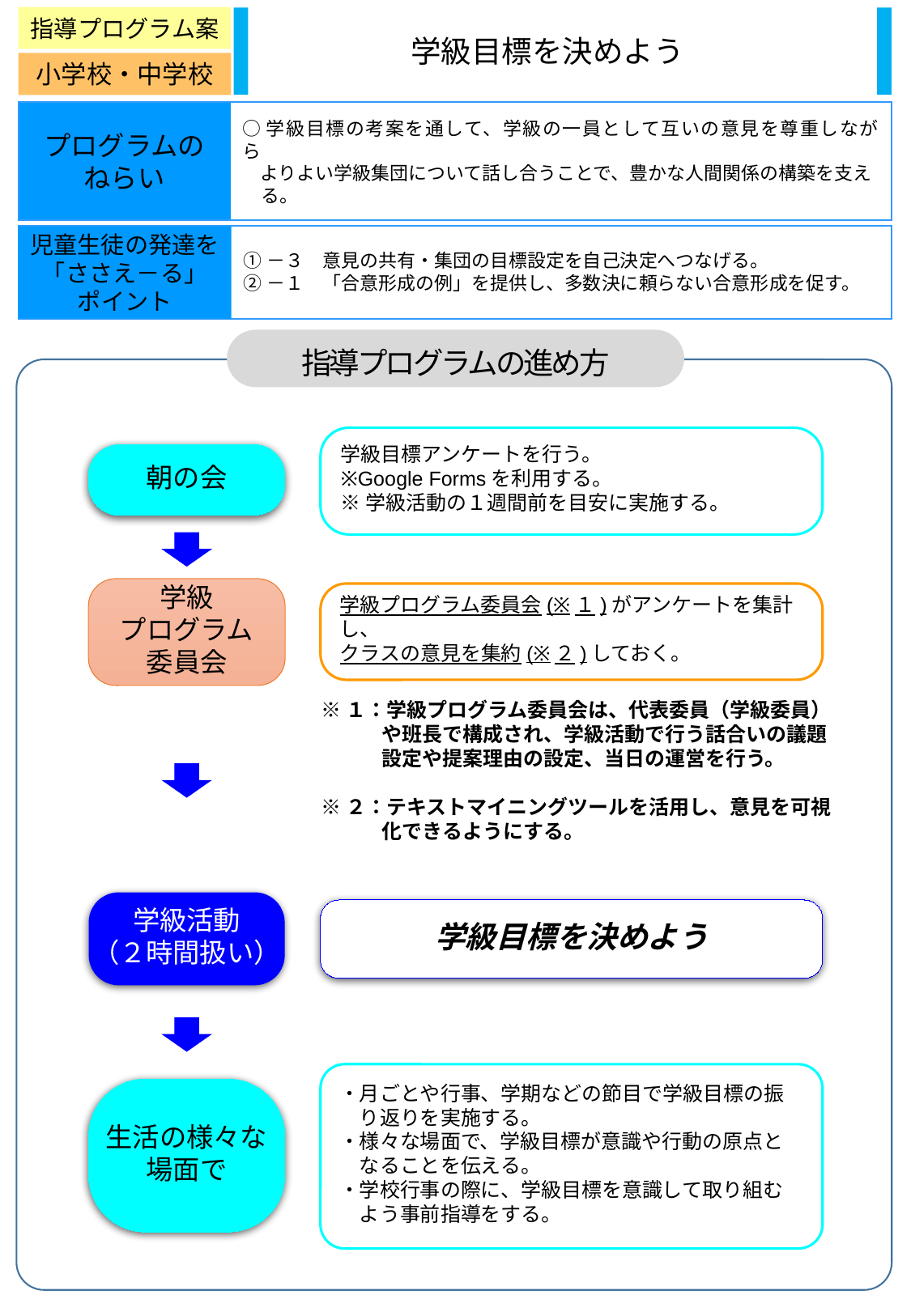

指導プログラム案

学級目標を決めよう
小学校・中学校
プログラムの
ねらい

○学級目標の考案を通して、学級の一員として互いの意見を尊重しながら
   よりよい学級集団について話し合うことで、豊かな人間関係の構築を支え
　る。

①－３　意見の共有・集団の目標設定を自己決定へつなげる。
②－１　「合意形成の例」を提供し、多数決に頼らない合意形成を促す。
児童生徒の発達を
「ささえ－る」
ポイント
指導プログラムの進め方

学級目標アンケートを行う。
※Google Formsを利用する。
※学級活動の１週間前を目安に実施する。
朝の会

学級
プログラム
委員会
学級プログラム委員会(※１)がアンケートを集計し、
クラスの意見を集約(※２)しておく。

学級活動
（２時間扱い）
学級目標を決めよう

・月ごとや行事、学期などの節目で学級目標の振
　り返りを実施する。
・様々な場面で、学級目標が意識や行動の原点と
　なることを伝える。
・学校行事の際に、学級目標を意識して取り組む
　よう事前指導をする。
生活の様々な
場面で
※１：学級プログラム委員会は、代表委員（学級委員）
　　　や班長で構成され、学級活動で行う話合いの議題
　　　設定や提案理由の設定、当日の運営を行う。

※２：テキストマイニングツールを活用し、意見を可視
　　　化できるようにする。